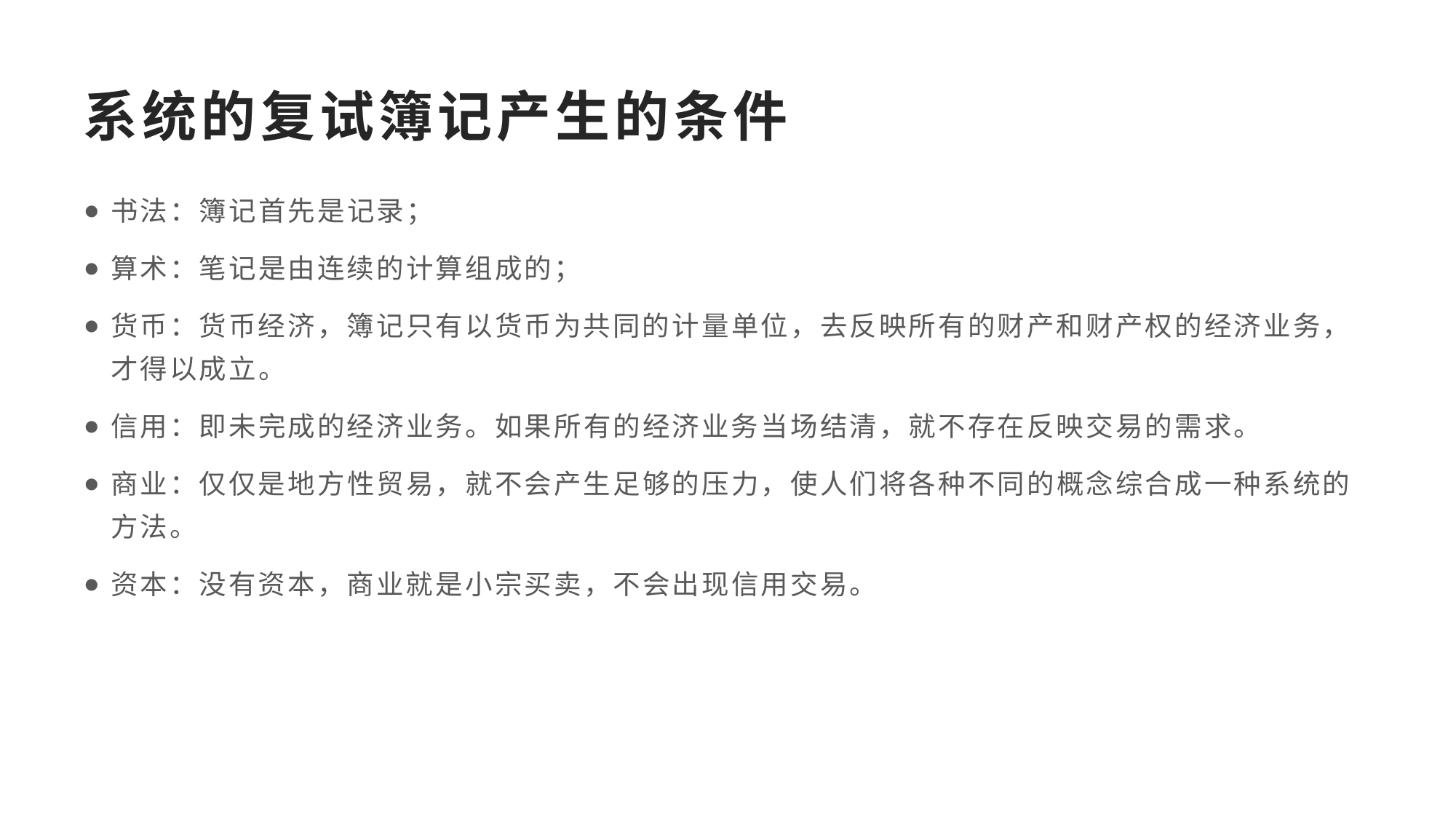

# 系统的复试簿记产生的条件
书法：簿记首先是记录；
算术：笔记是由连续的计算组成的；
货币：货币经济，簿记只有以货币为共同的计量单位，去反映所有的财产和财产权的经济业务，才得以成立。
信用：即未完成的经济业务。如果所有的经济业务当场结清，就不存在反映交易的需求。
商业：仅仅是地方性贸易，就不会产生足够的压力，使人们将各种不同的概念综合成一种系统的方法。
资本：没有资本，商业就是小宗买卖，不会出现信用交易。